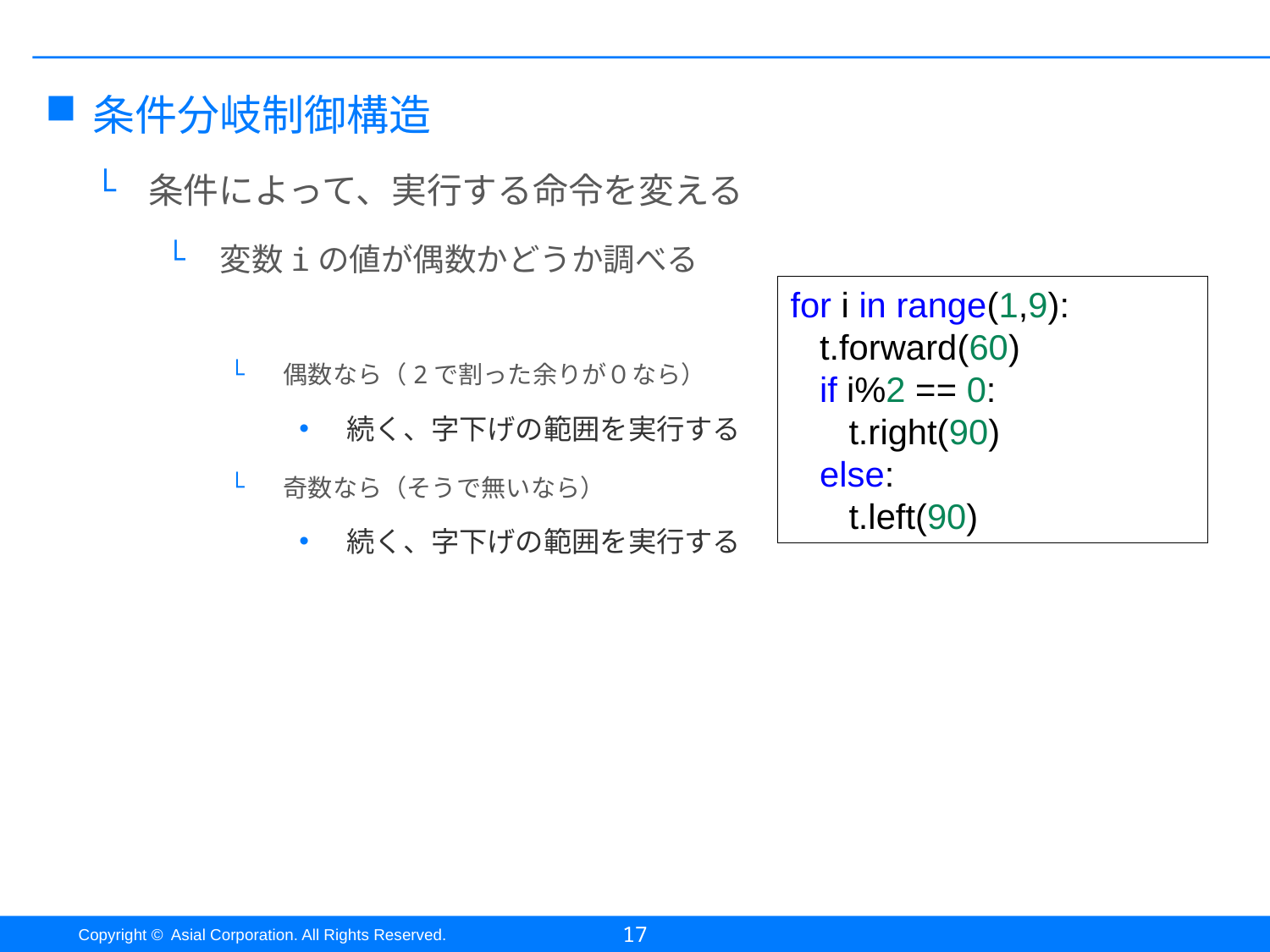

#

条件分岐制御構造
条件によって、実行する命令を変える
変数iの値が偶数かどうか調べる

偶数なら（2で割った余りが０なら）
続く、字下げの範囲を実行する
奇数なら（そうで無いなら）
続く、字下げの範囲を実行する
for i in range(1,9):
   t.forward(60)
   if i%2 == 0:
      t.right(90)
   else:
      t.left(90)
17